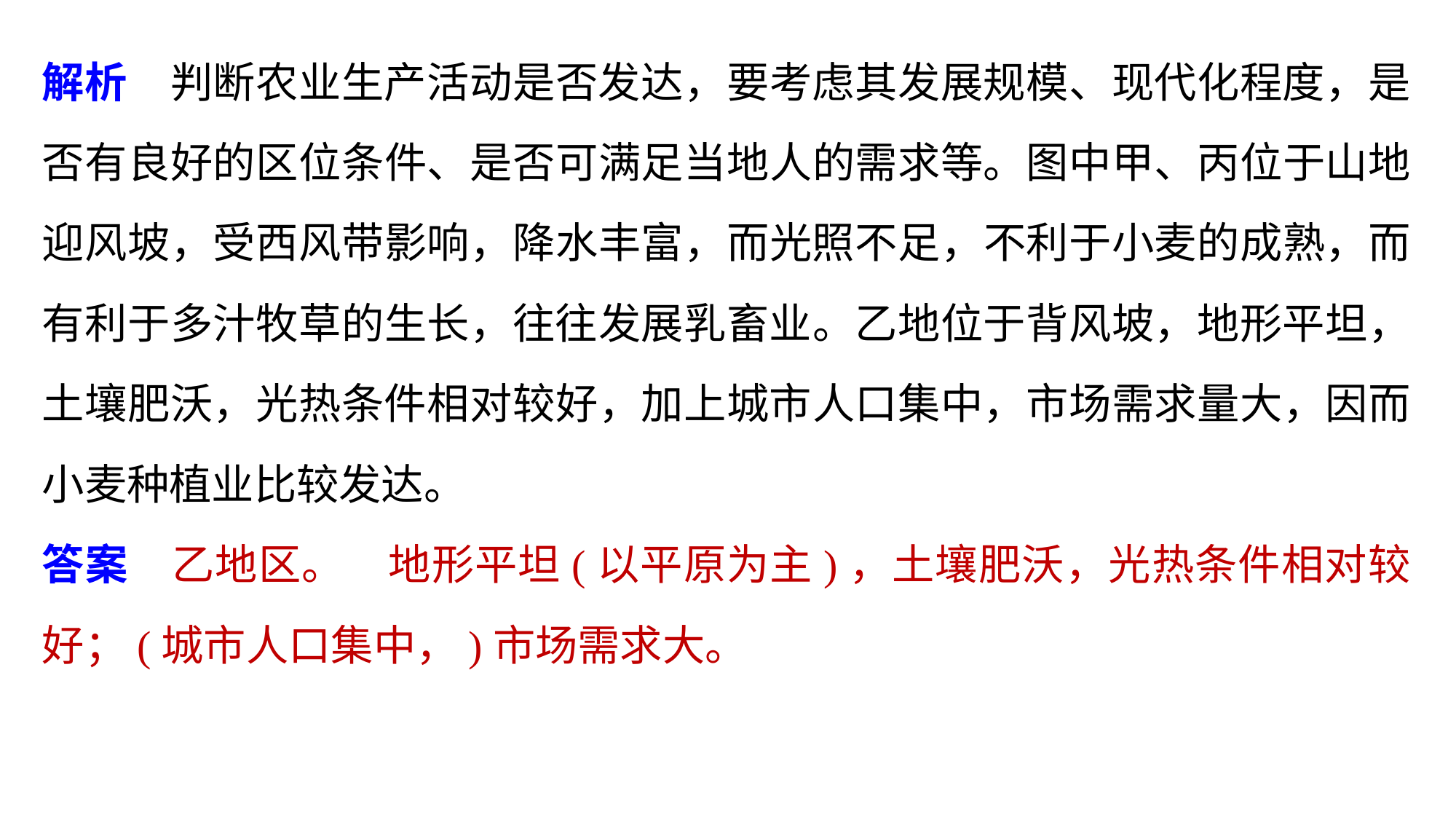

解析　判断农业生产活动是否发达，要考虑其发展规模、现代化程度，是否有良好的区位条件、是否可满足当地人的需求等。图中甲、丙位于山地迎风坡，受西风带影响，降水丰富，而光照不足，不利于小麦的成熟，而有利于多汁牧草的生长，往往发展乳畜业。乙地位于背风坡，地形平坦，土壤肥沃，光热条件相对较好，加上城市人口集中，市场需求量大，因而小麦种植业比较发达。
答案　乙地区。　地形平坦(以平原为主)，土壤肥沃，光热条件相对较好；(城市人口集中，)市场需求大。